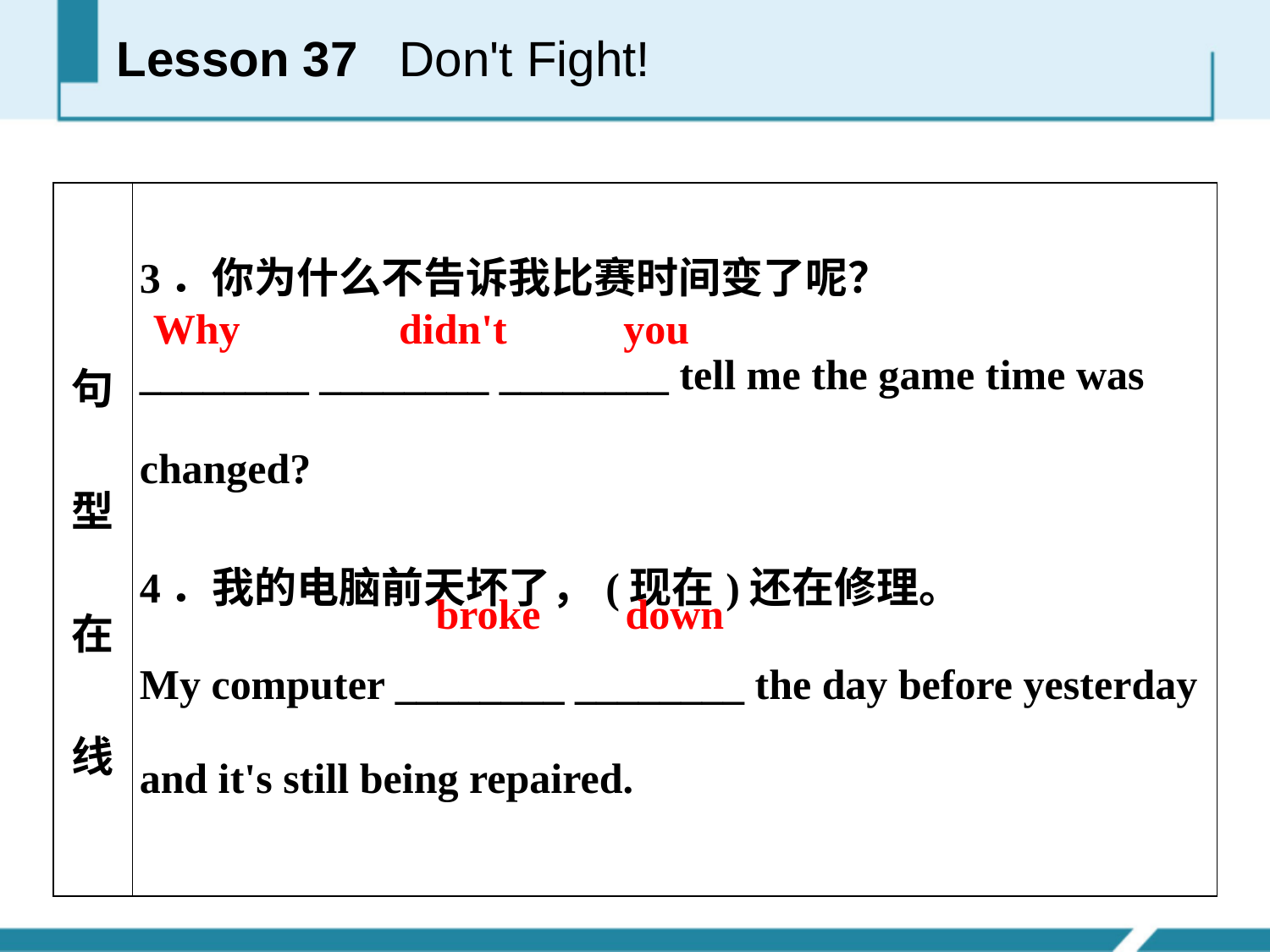

| 句型在线 | 3．你为什么不告诉我比赛时间变了呢？ \_\_\_\_\_\_\_\_ \_\_\_\_\_\_\_\_ \_\_\_\_\_\_\_\_ tell me the game time was changed? 4．我的电脑前天坏了，(现在)还在修理。 My computer \_\_\_\_\_\_\_\_ \_\_\_\_\_\_\_\_ the day before yesterday and it's still being repaired. |
| --- | --- |
Why               didn't           you
broke        down